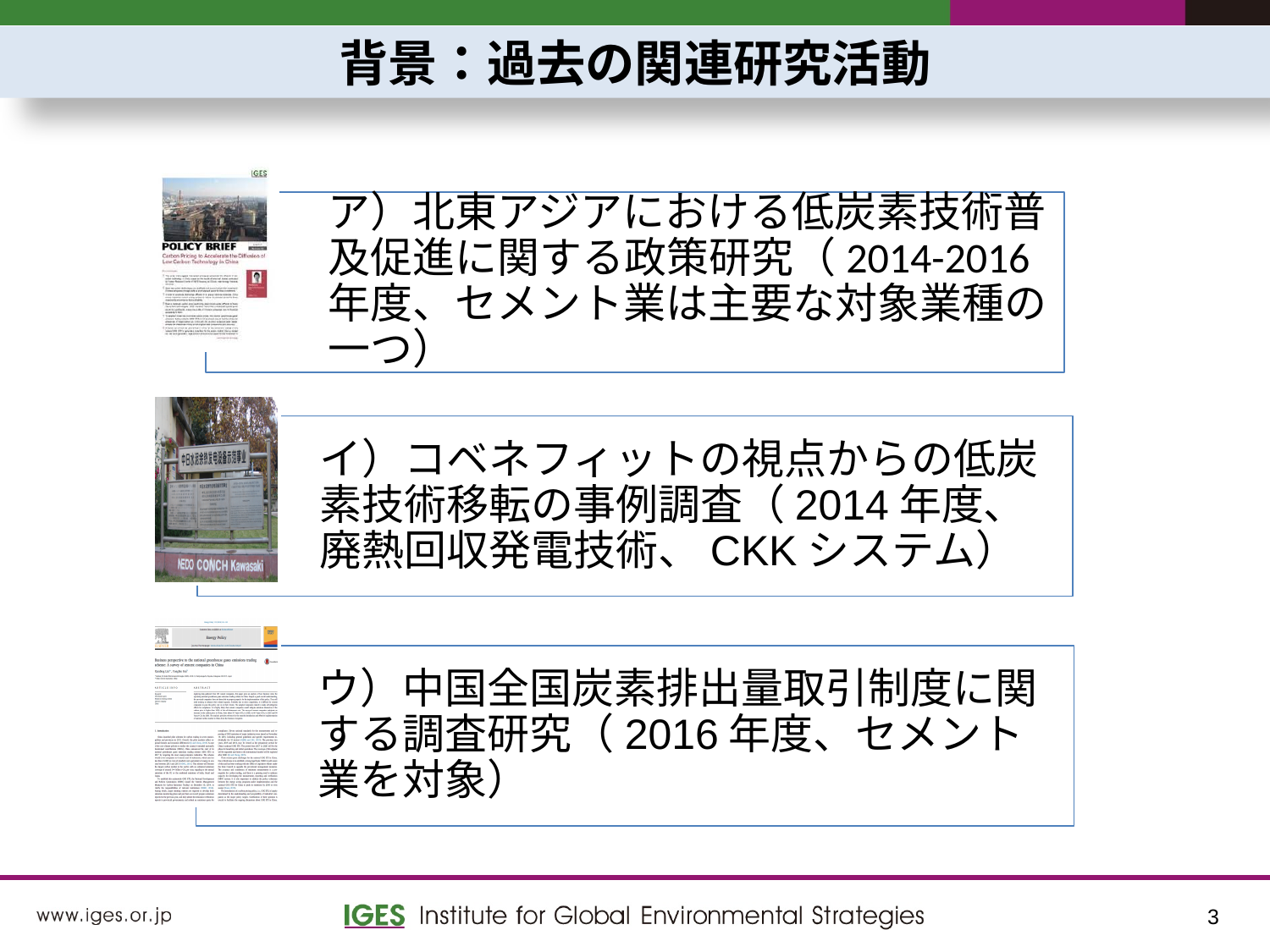

背景：過去の関連研究活動
ア）北東アジアにおける低炭素技術普及促進に関する政策研究（2014-2016年度、セメント業は主要な対象業種の一つ）
イ）コベネフィットの視点からの低炭素技術移転の事例調査（2014年度、廃熱回収発電技術、CKKシステム）
ウ）中国全国炭素排出量取引制度に関する調査研究（2016年度、セメント業を対象）